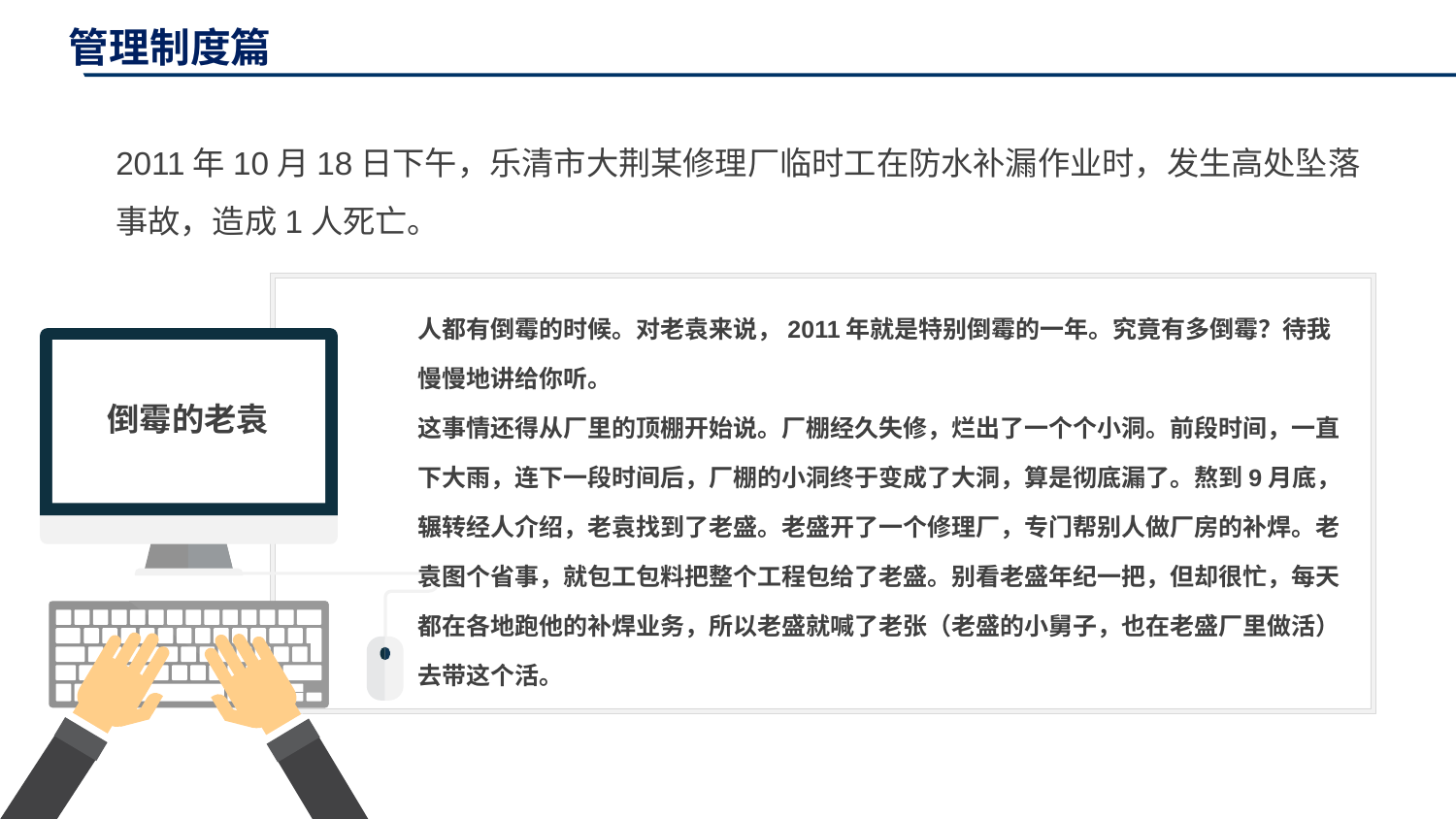

管理制度篇

2011年10月18日下午，乐清市大荆某修理厂临时工在防水补漏作业时，发生高处坠落事故，造成1人死亡。

人都有倒霉的时候。对老袁来说，2011年就是特别倒霉的一年。究竟有多倒霉？待我慢慢地讲给你听。
这事情还得从厂里的顶棚开始说。厂棚经久失修，烂出了一个个小洞。前段时间，一直下大雨，连下一段时间后，厂棚的小洞终于变成了大洞，算是彻底漏了。熬到9月底，辗转经人介绍，老袁找到了老盛。老盛开了一个修理厂，专门帮别人做厂房的补焊。老袁图个省事，就包工包料把整个工程包给了老盛。别看老盛年纪一把，但却很忙，每天都在各地跑他的补焊业务，所以老盛就喊了老张（老盛的小舅子，也在老盛厂里做活）去带这个活。

倒霉的老袁